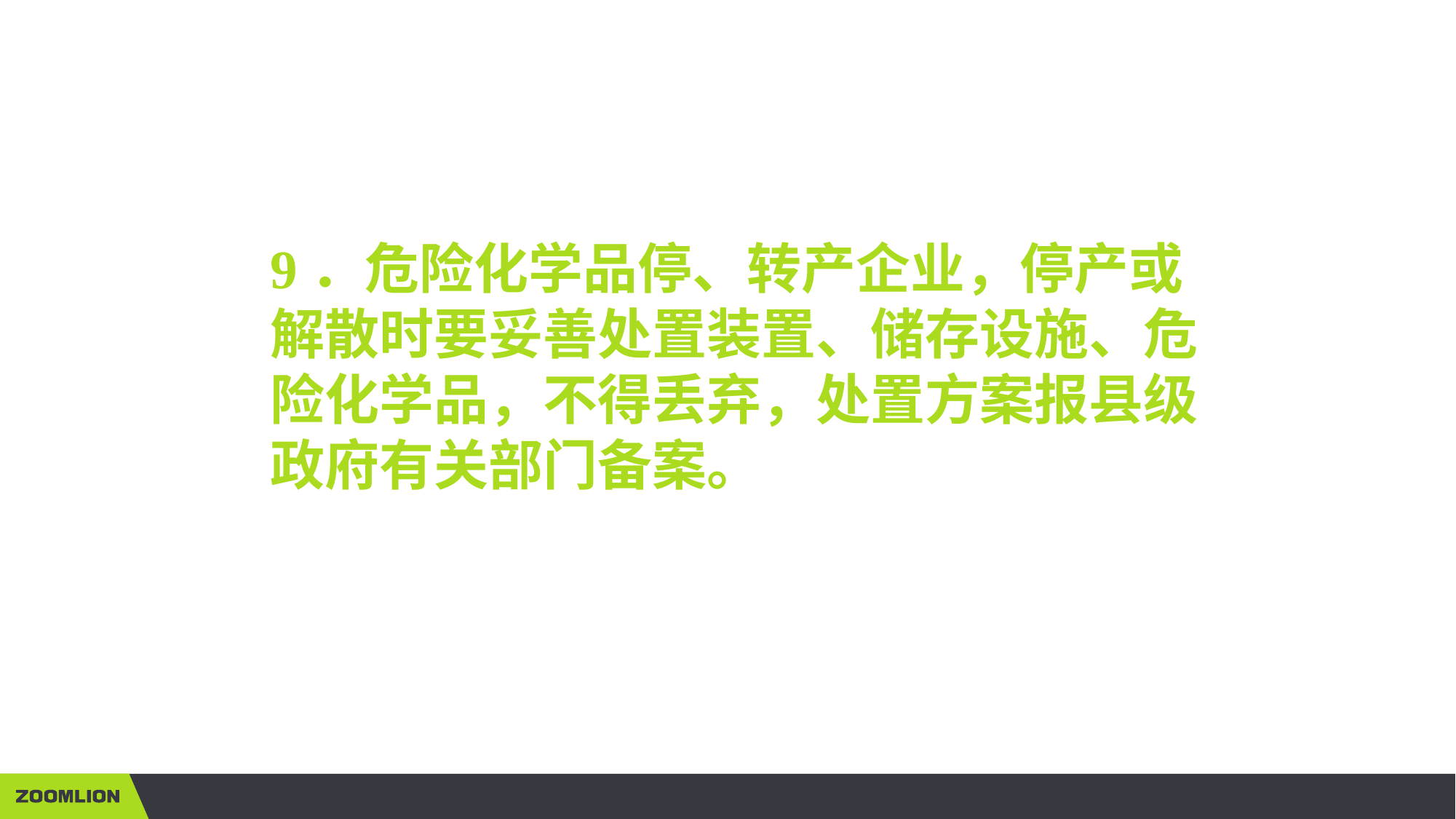

9．危险化学品停、转产企业，停产或
解散时要妥善处置装置、储存设施、危
险化学品，不得丢弃，处置方案报县级
政府有关部门备案。